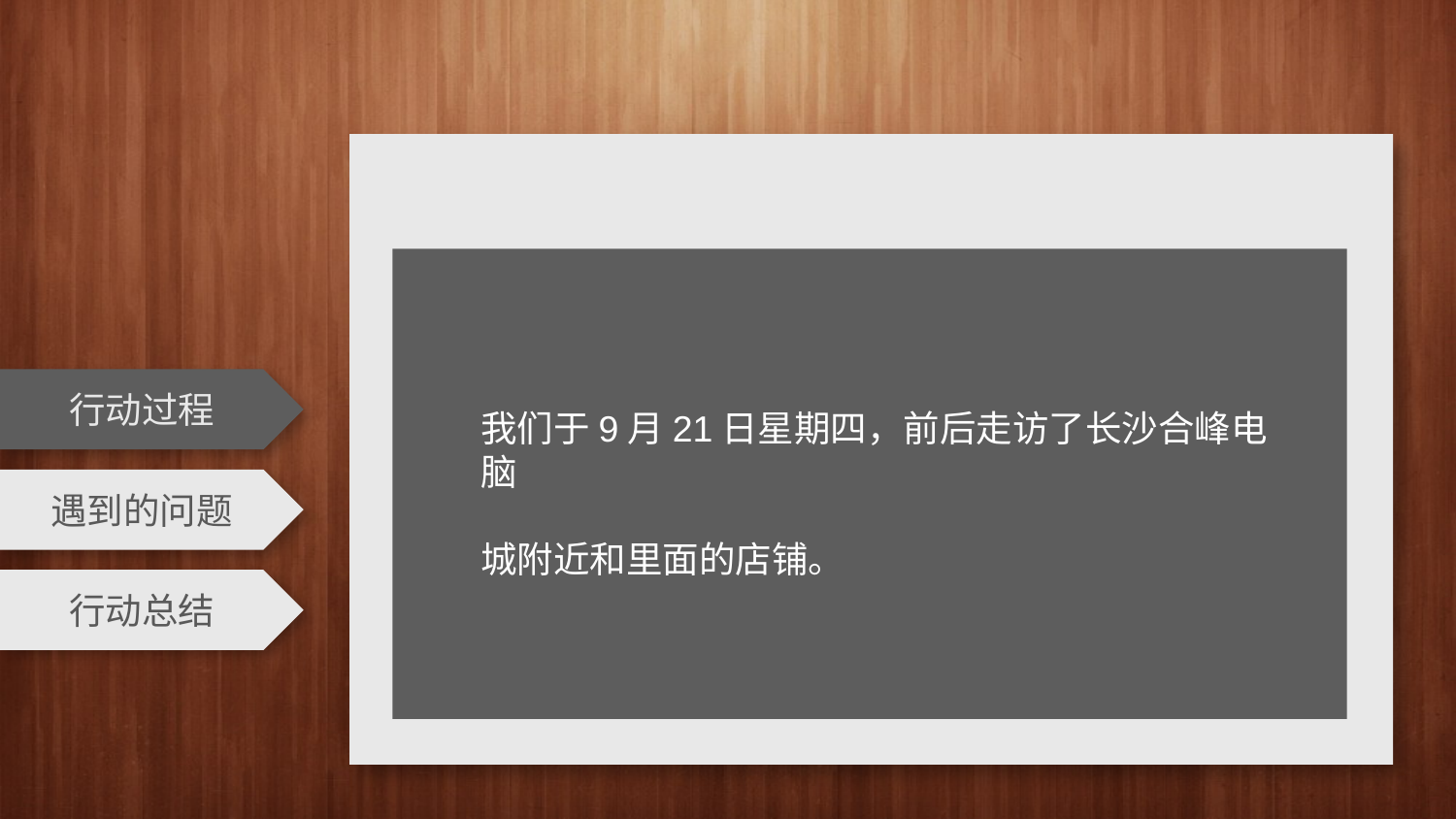

行动过程
我们于9月21日星期四，前后走访了长沙合峰电脑

城附近和里面的店铺。
遇到的问题
行动总结